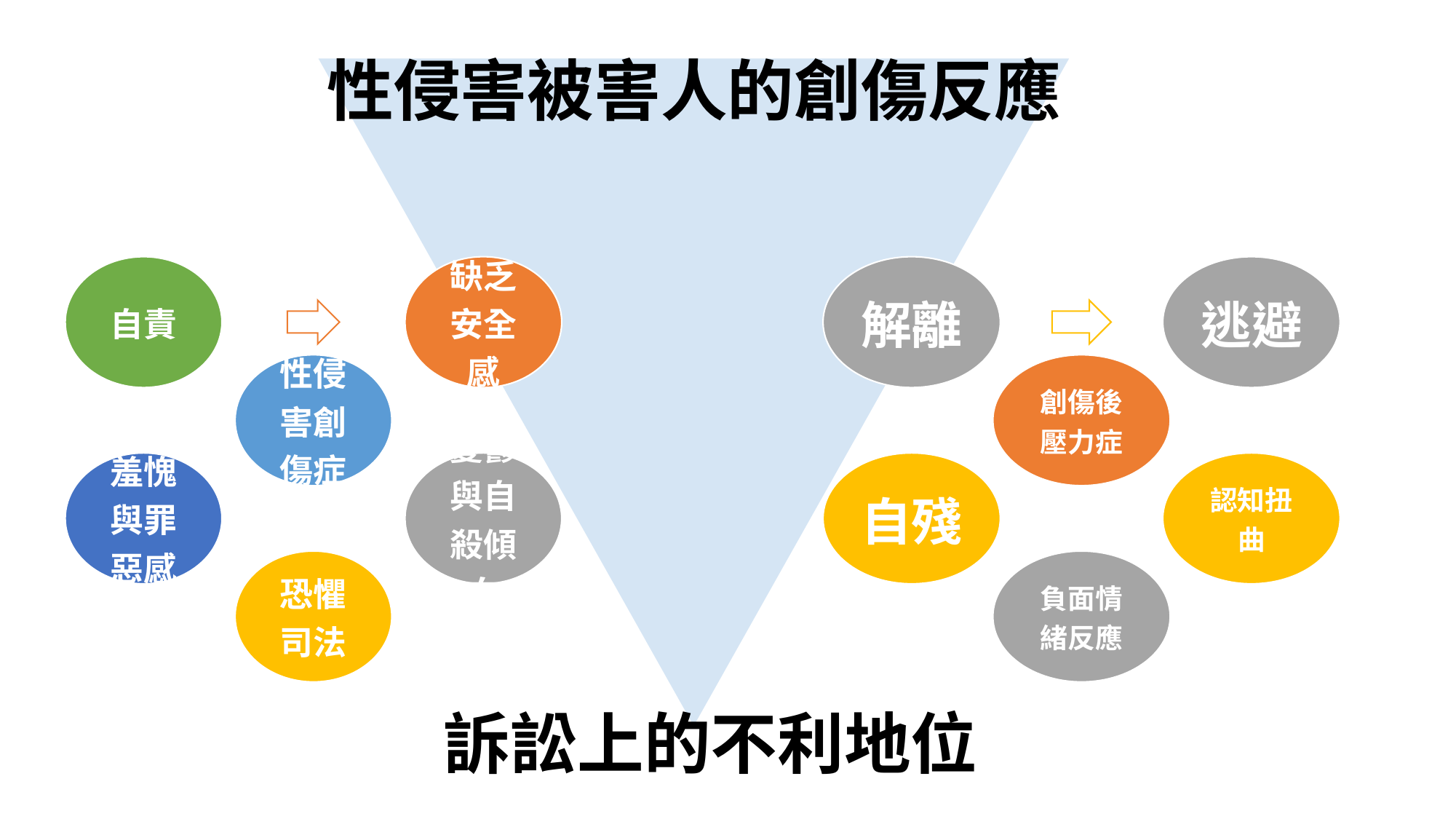

# 性侵害被害人的創傷反應

訴訟上的不利地位
性侵害創傷症
缺乏安全感
憂鬱與自殺傾向
恐懼司法
羞愧與罪惡感
自責
創傷後壓力症
逃避
自殘
解離
認知扭曲
負面情緒反應